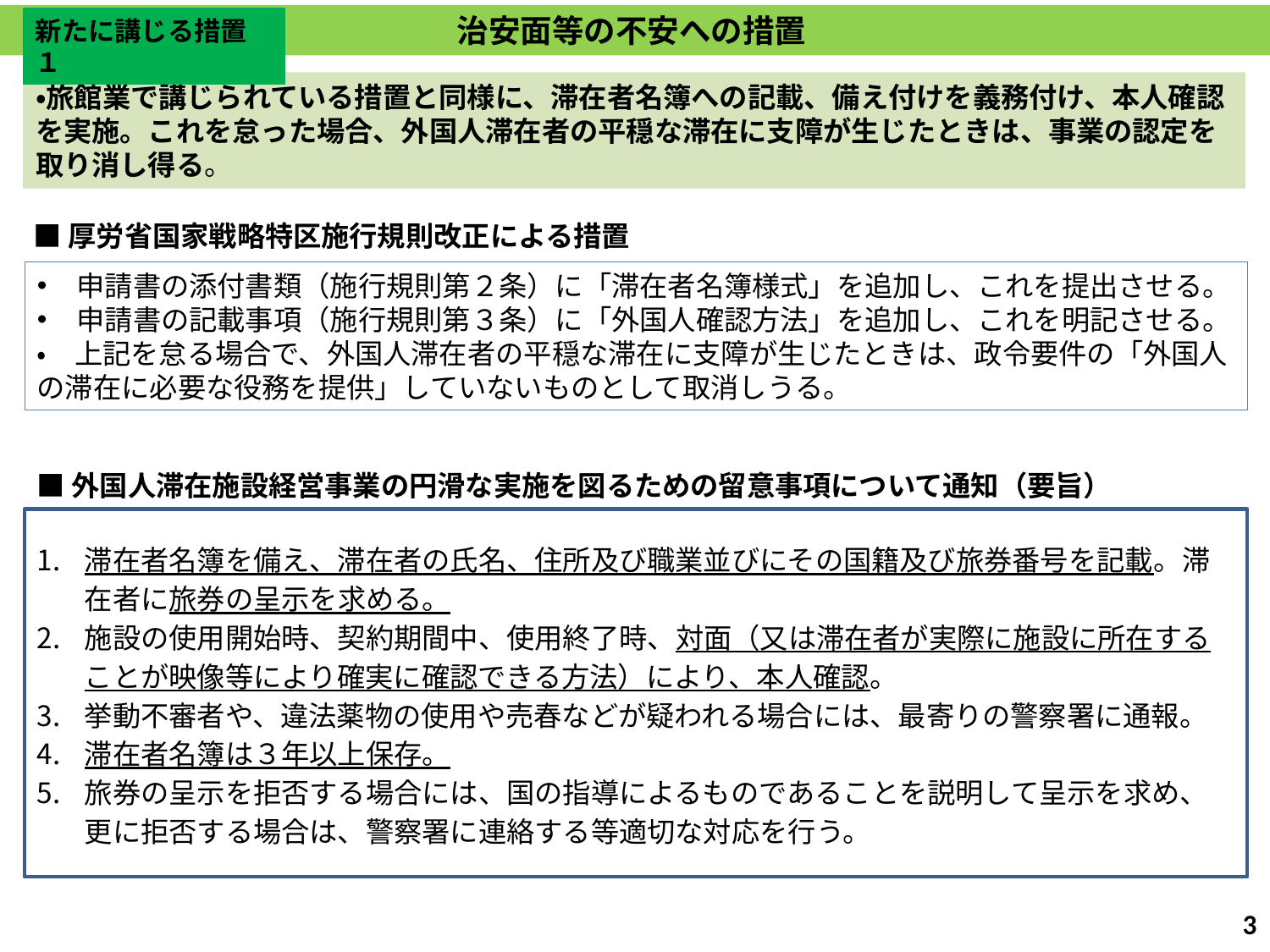

治安面等の不安への措置
新たに講じる措置１
# ・旅館業で講じられている措置と同様に、滞在者名簿への記載、備え付けを義務付け、本人確認を実施。これを怠った場合、外国人滞在者の平穏な滞在に支障が生じたときは、事業の認定を取り消し得る。
■厚労省国家戦略特区施行規則改正による措置
申請書の添付書類（施行規則第２条）に「滞在者名簿様式」を追加し、これを提出させる。
申請書の記載事項（施行規則第３条）に「外国人確認方法」を追加し、これを明記させる。
・　上記を怠る場合で、外国人滞在者の平穏な滞在に支障が生じたときは、政令要件の「外国人の滞在に必要な役務を提供」していないものとして取消しうる。
■外国人滞在施設経営事業の円滑な実施を図るための留意事項について通知（要旨）
滞在者名簿を備え、滞在者の氏名、住所及び職業並びにその国籍及び旅券番号を記載。滞在者に旅券の呈示を求める。
施設の使用開始時、契約期間中、使用終了時、対面（又は滞在者が実際に施設に所在することが映像等により確実に確認できる方法）により、本人確認。
挙動不審者や、違法薬物の使用や売春などが疑われる場合には、最寄りの警察署に通報。
滞在者名簿は３年以上保存。
旅券の呈示を拒否する場合には、国の指導によるものであることを説明して呈示を求め、更に拒否する場合は、警察署に連絡する等適切な対応を行う。
3